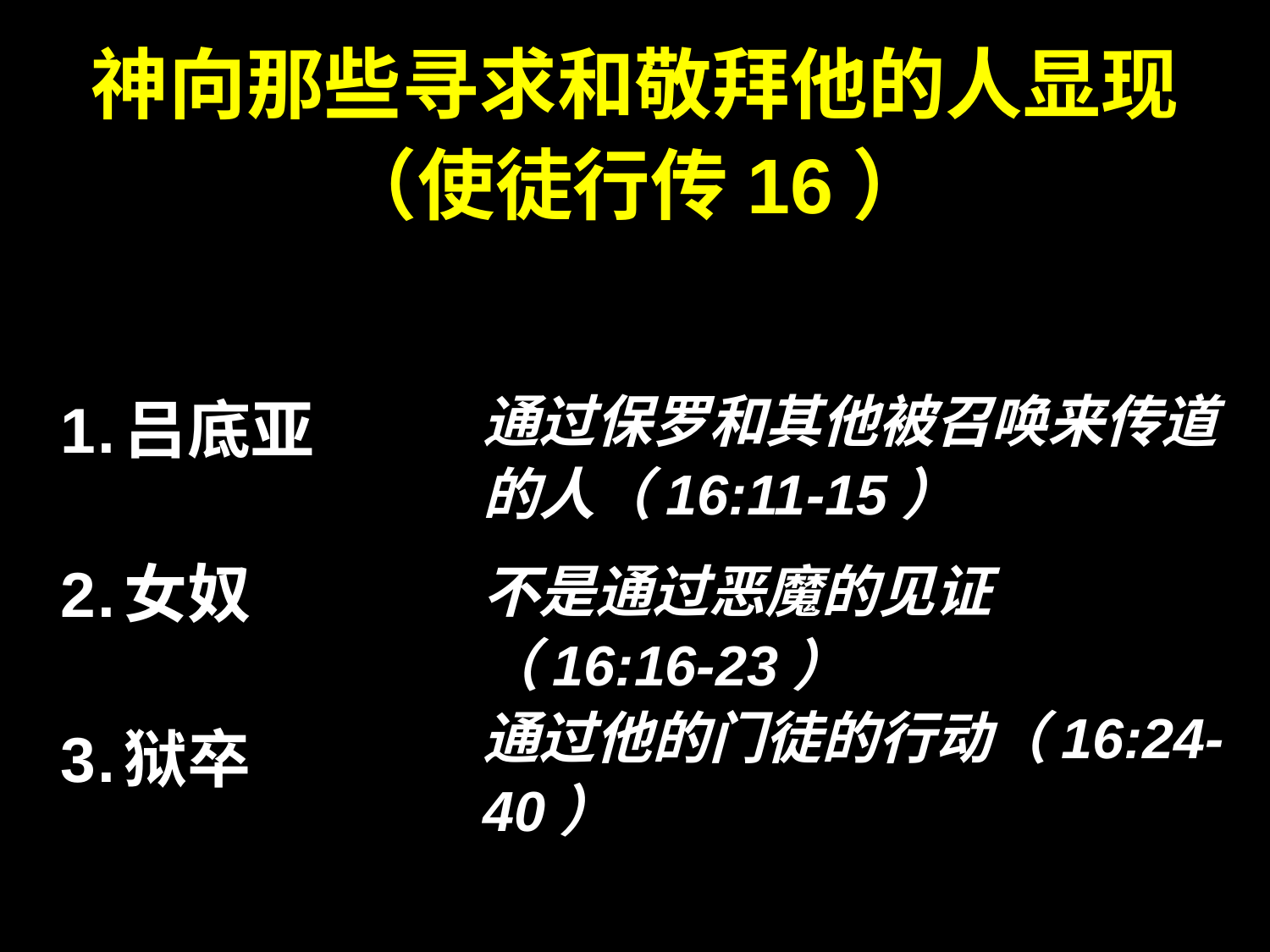

神向那些寻求和敬拜他的人显现
（使徒行传16）
通过保罗和其他被召唤来传道的人（16:11-15）

不是通过恶魔的见证
（16:16-23）
通过他的门徒的行动（16:24-40）
吕底亚

女奴

狱卒